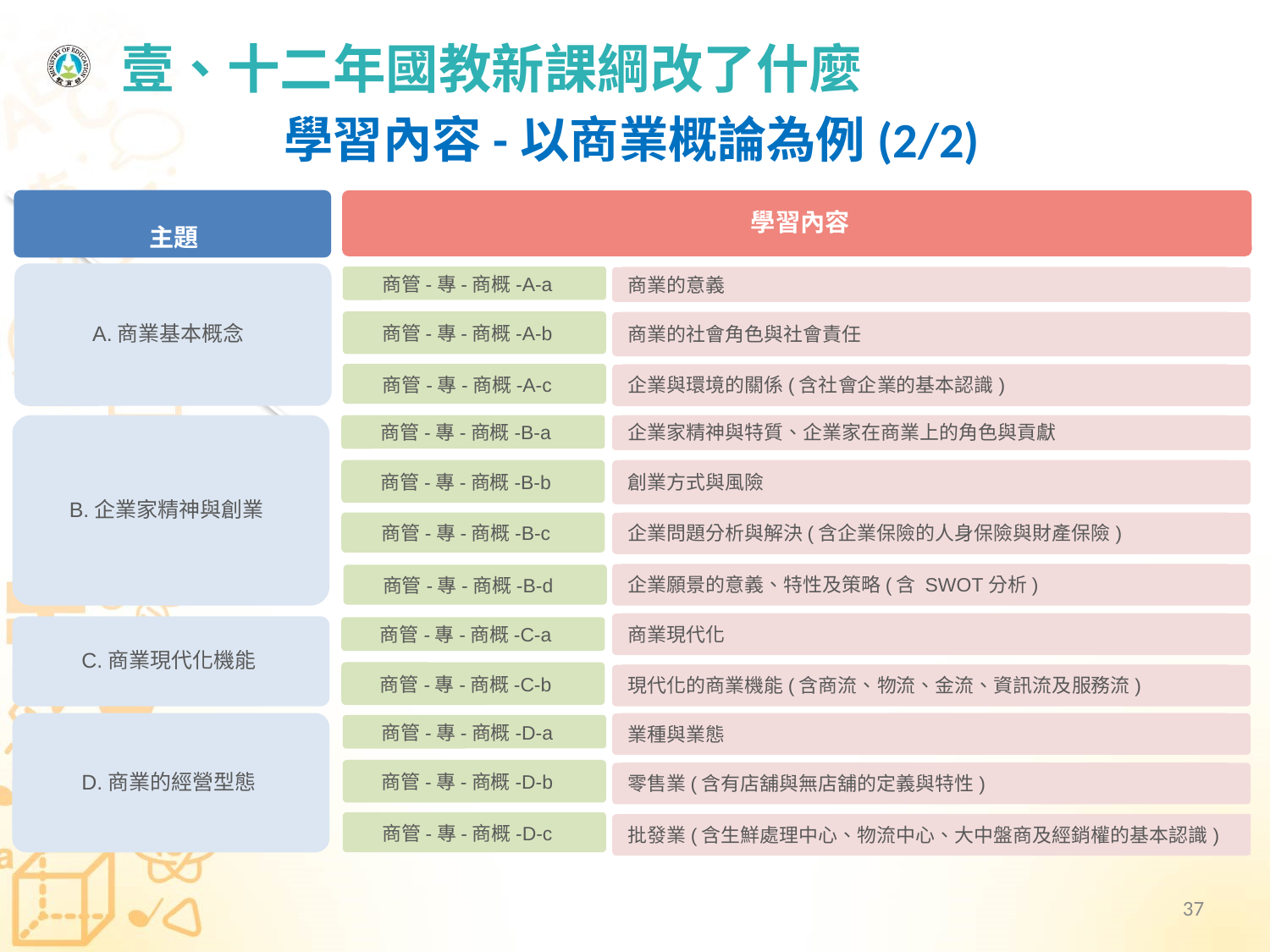

# 壹、十二年國教新課綱改了什麼
學習內容-以商業概論為例(2/2)

主題

A.商業基本概念

B.企業家精神與創業

C.商業現代化機能

D.商業的經營型態

學習內容

商管-專-商概-A-a
商業的意義

商業的社會角色與社會責任

企業與環境的關係(含社會企業的基本認識)

企業家精神與特質、企業家在商業上的角色與貢獻

創業方式與風險

企業問題分析與解決(含企業保險的人身保險與財產保險)

企業願景的意義、特性及策略(含 SWOT分析)

商業現代化

現代化的商業機能(含商流、物流、金流、資訊流及服務流)

業種與業態

零售業(含有店舖與無店舖的定義與特性)

批發業(含生鮮處理中心、物流中心、大中盤商及經銷權的基本認識)

商管-專-商概-A-b

商管-專-商概-A-c

商管-專-商概-B-a

商管-專-商概-B-b

商管-專-商概-B-c

商管-專-商概-B-d

商管-專-商概-C-a

商管-專-商概-C-b

商管-專-商概-D-a

商管-專-商概-D-b

商管-專-商概-D-c
37